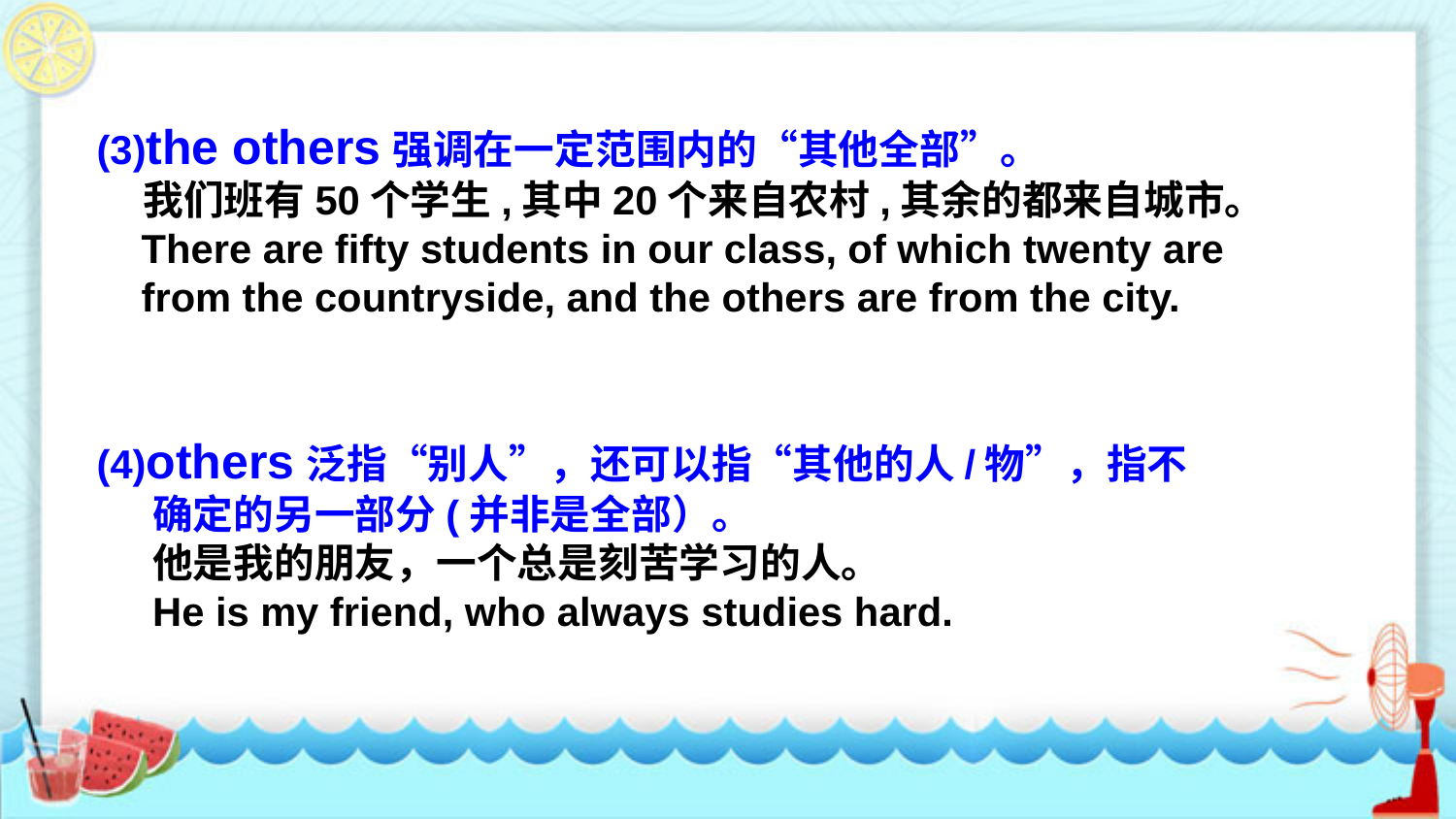

(3)the others强调在一定范围内的“其他全部”。
    我们班有50个学生,其中20个来自农村,其余的都来自城市。
    There are fifty students in our class, of which twenty are
    from the countryside, and the others are from the city.
(4)others泛指“别人”，还可以指“其他的人/物”，指不
     确定的另一部分(并非是全部）。
     他是我的朋友，一个总是刻苦学习的人。
     He is my friend, who always studies hard.